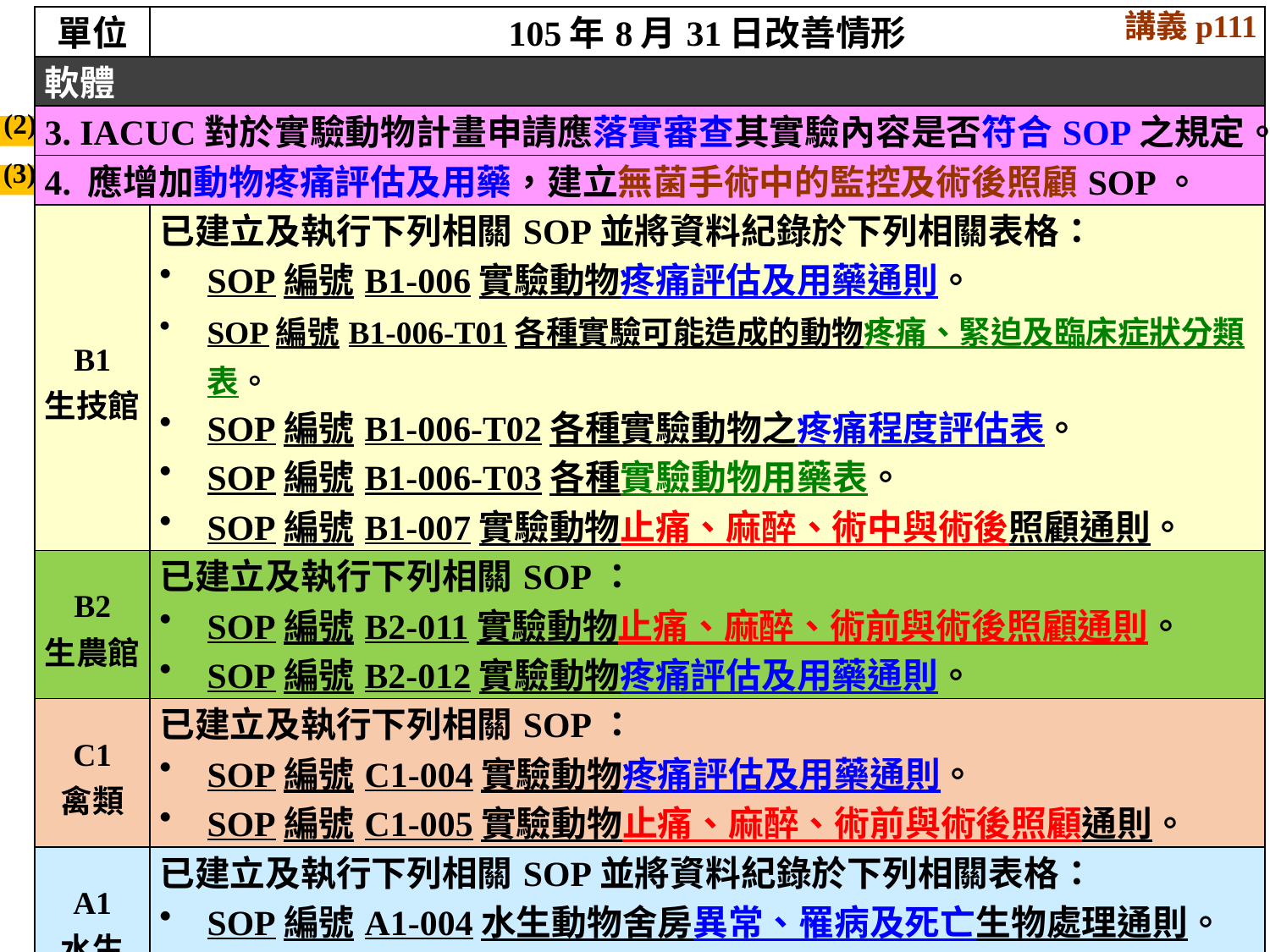

講義p111
| 單位 | 105年8月31日改善情形 |
| --- | --- |
| 軟體 |  |
| 3. IACUC對於實驗動物計畫申請應落實審查其實驗內容是否符合SOP之規定。 |  |
| 4. 應增加動物疼痛評估及用藥，建立無菌手術中的監控及術後照顧SOP。 |  |
| B1 生技館 | 已建立及執行下列相關SOP並將資料紀錄於下列相關表格： SOP編號B1-006實驗動物疼痛評估及用藥通則。 SOP編號B1-006-T01各種實驗可能造成的動物疼痛、緊迫及臨床症狀分類表。 SOP編號B1-006-T02各種實驗動物之疼痛程度評估表。 SOP編號B1-006-T03各種實驗動物用藥表。 SOP編號B1-007實驗動物止痛、麻醉、術中與術後照顧通則。 |
| B2 生農館 | 已建立及執行下列相關SOP： SOP編號B2-011實驗動物止痛、麻醉、術前與術後照顧通則。 SOP編號B2-012實驗動物疼痛評估及用藥通則。 |
| C1 禽類 | 已建立及執行下列相關SOP： SOP編號C1-004實驗動物疼痛評估及用藥通則。 SOP編號C1-005實驗動物止痛、麻醉、術前與術後照顧通則。 |
| A1 水生 | 已建立及執行下列相關SOP並將資料紀錄於下列相關表格： SOP編號A1-004水生動物舍房異常、罹病及死亡生物處理通則。 SOP編號A1-004-T01水生動物舍房生物異常處理紀錄表。 |
(2)
(3)